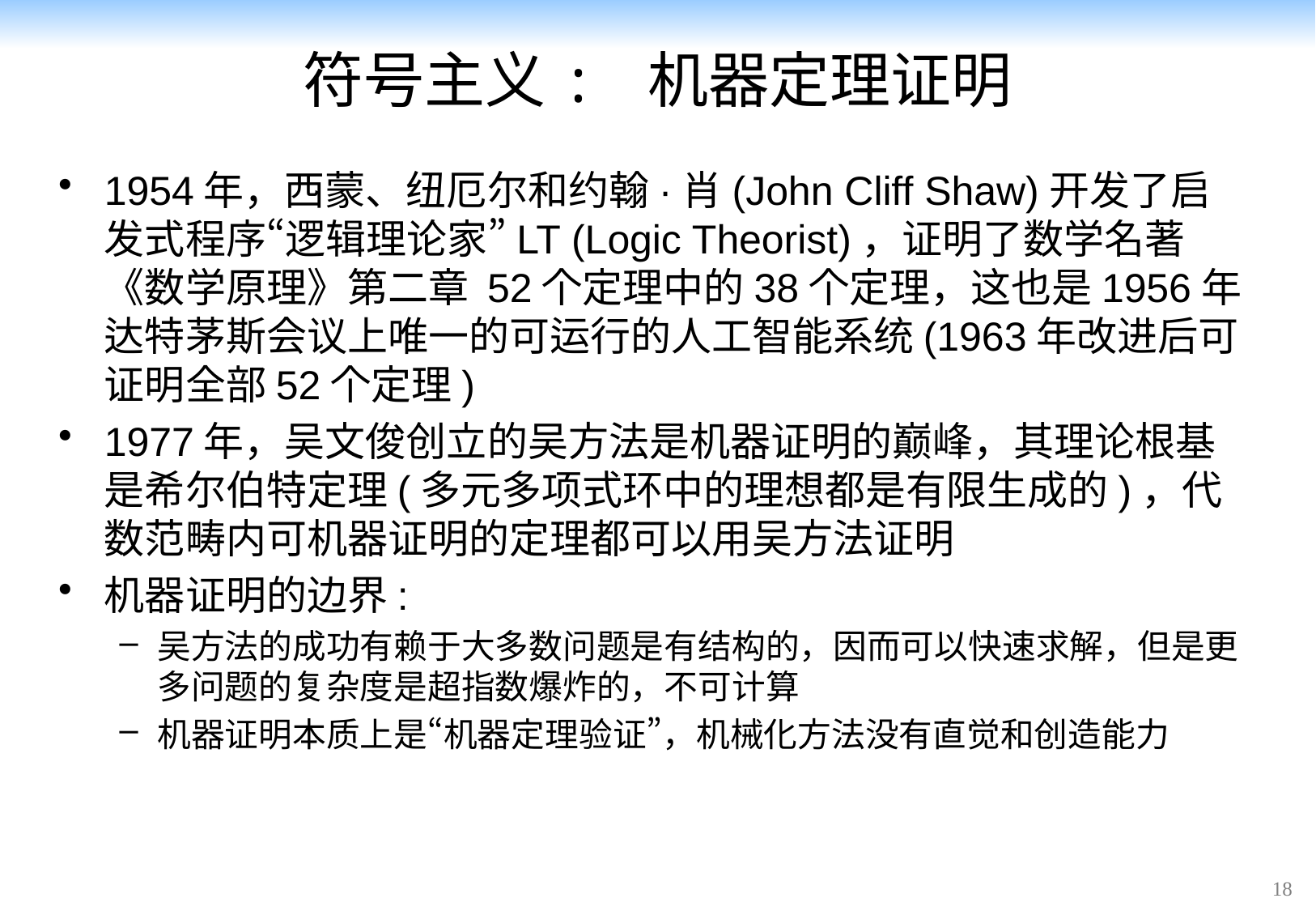

# 符号主义: 机器定理证明
1954年，⻄蒙、纽厄尔和约翰·肖(John Cliff Shaw)开发了启发式程序“逻辑理论家”LT (Logic Theorist)，证明了数学名著《数学原理》第二章 52个定理中的38个定理，这也是1956年达特茅斯会议上唯一的可运行的人工智能系统(1963年改进后可证明全部52个定理)
1977年，吴文俊创立的吴方法是机器证明的巅峰，其理论根基是希尔伯特定理(多元多项式环中的理想都是有限生成的)，代数范畴内可机器证明的定理都可以用吴方法证明
机器证明的边界:
吴方法的成功有赖于大多数问题是有结构的，因而可以快速求解，但是更多问题的复杂度是超指数爆炸的，不可计算
机器证明本质上是“机器定理验证”，机械化方法没有直觉和创造能力